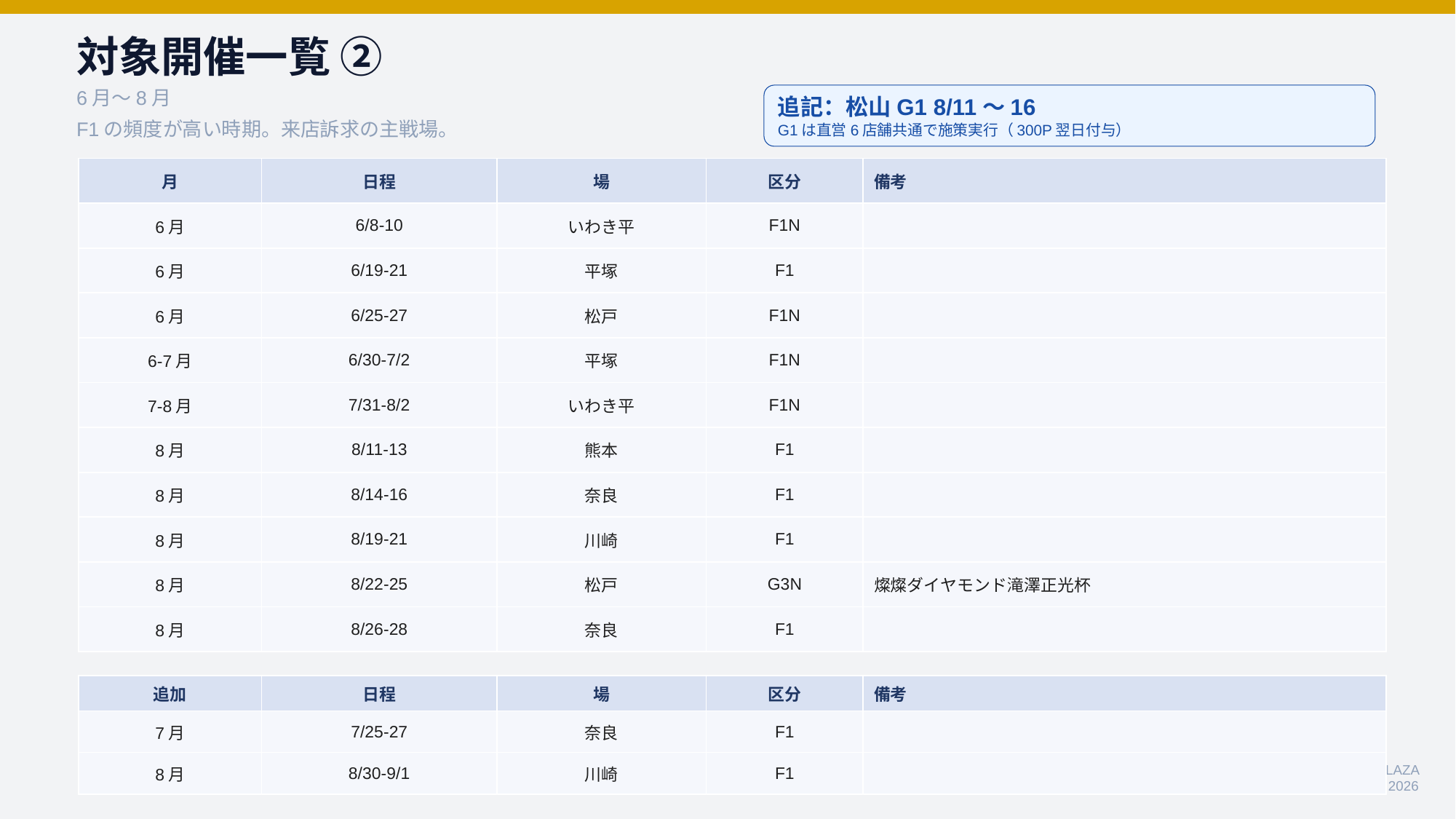

対象開催一覧 ②
6月〜8月
追記：松山G1 8/11～16
G1は直営6店舗共通で施策実行（300P翌日付与）
F1の頻度が高い時期。来店訴求の主戦場。
| 月 | 日程 | 場 | 区分 | 備考 |
| --- | --- | --- | --- | --- |
| 6月 | 6/8-10 | いわき平 | F1N |  |
| 6月 | 6/19-21 | 平塚 | F1 |  |
| 6月 | 6/25-27 | 松戸 | F1N |  |
| 6-7月 | 6/30-7/2 | 平塚 | F1N |  |
| 7-8月 | 7/31-8/2 | いわき平 | F1N |  |
| 8月 | 8/11-13 | 熊本 | F1 |  |
| 8月 | 8/14-16 | 奈良 | F1 |  |
| 8月 | 8/19-21 | 川崎 | F1 |  |
| 8月 | 8/22-25 | 松戸 | G3N | 燦燦ダイヤモンド滝澤正光杯 |
| 8月 | 8/26-28 | 奈良 | F1 |  |
| 追加 | 日程 | 場 | 区分 | 備考 |
| --- | --- | --- | --- | --- |
| 7月 | 7/25-27 | 奈良 | F1 |  |
| 8月 | 8/30-9/1 | 川崎 | F1 |  |
CHARILOTO PLAZA 2026